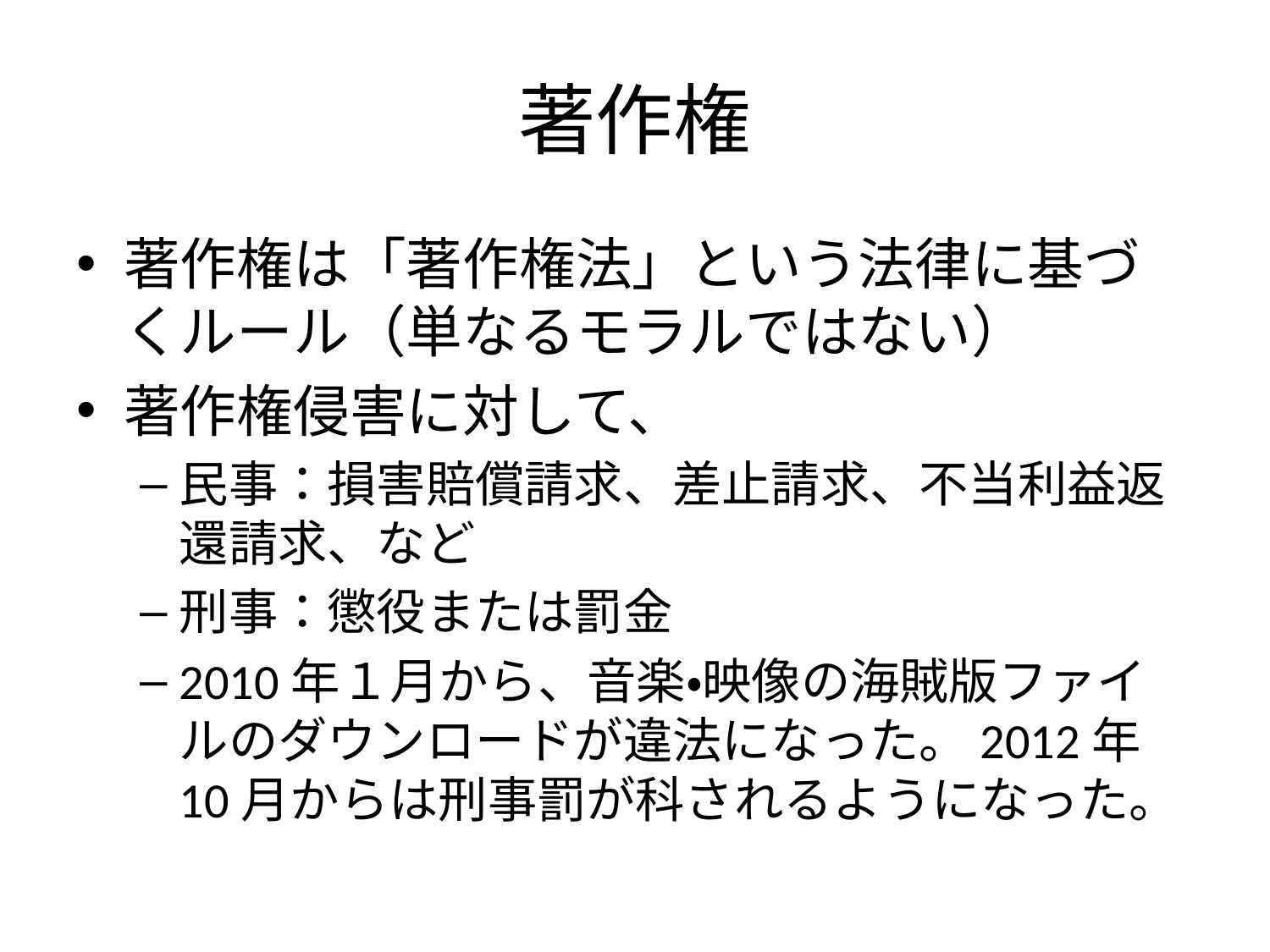

# 著作権
著作権は「著作権法」という法律に基づくルール（単なるモラルではない）
著作権侵害に対して、
民事：損害賠償請求、差止請求、不当利益返還請求、など
刑事：懲役または罰金
2010年１月から、音楽・映像の海賊版ファイルのダウンロードが違法になった。2012年10月からは刑事罰が科されるようになった。